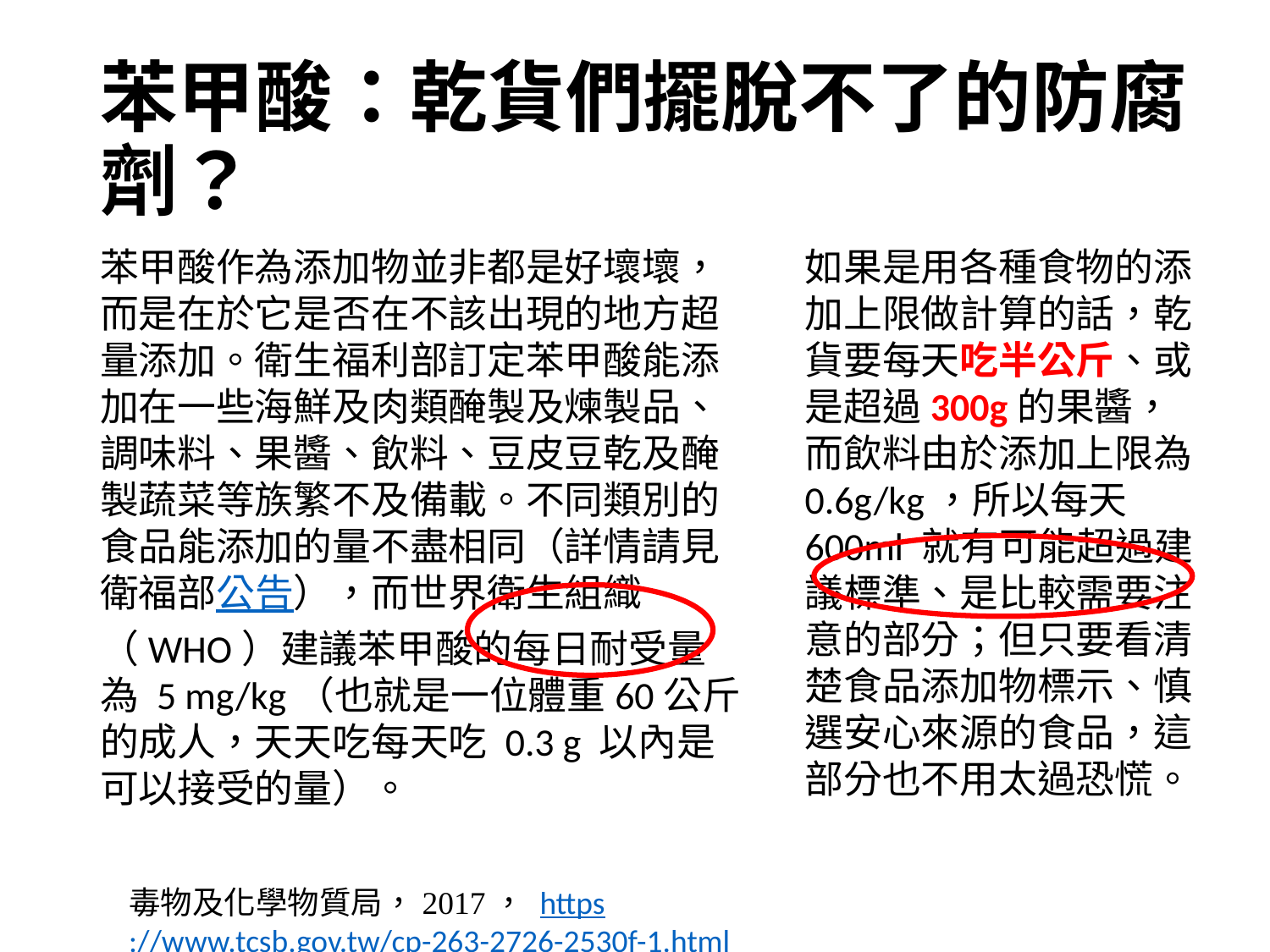

# 苯甲酸：乾貨們擺脫不了的防腐劑？
苯甲酸作為添加物並非都是好壞壞，而是在於它是否在不該出現的地方超量添加。衛生福利部訂定苯甲酸能添加在一些海鮮及肉類醃製及煉製品、調味料、果醬、飲料、豆皮豆乾及醃製蔬菜等族繁不及備載。不同類別的食品能添加的量不盡相同（詳情請見衛福部公告），而世界衛生組織（WHO）建議苯甲酸的每日耐受量為 5 mg/kg（也就是一位體重60公斤的成人，天天吃每天吃 0.3 g 以內是可以接受的量）。
如果是用各種食物的添加上限做計算的話，乾貨要每天吃半公斤、或是超過300g的果醬，而飲料由於添加上限為 0.6g/kg，所以每天 600ml 就有可能超過建議標準、是比較需要注意的部分；但只要看清楚食品添加物標示、慎選安心來源的食品，這部分也不用太過恐慌。

毒物及化學物質局，2017， https://www.tcsb.gov.tw/cp-263-2726-2530f-1.html